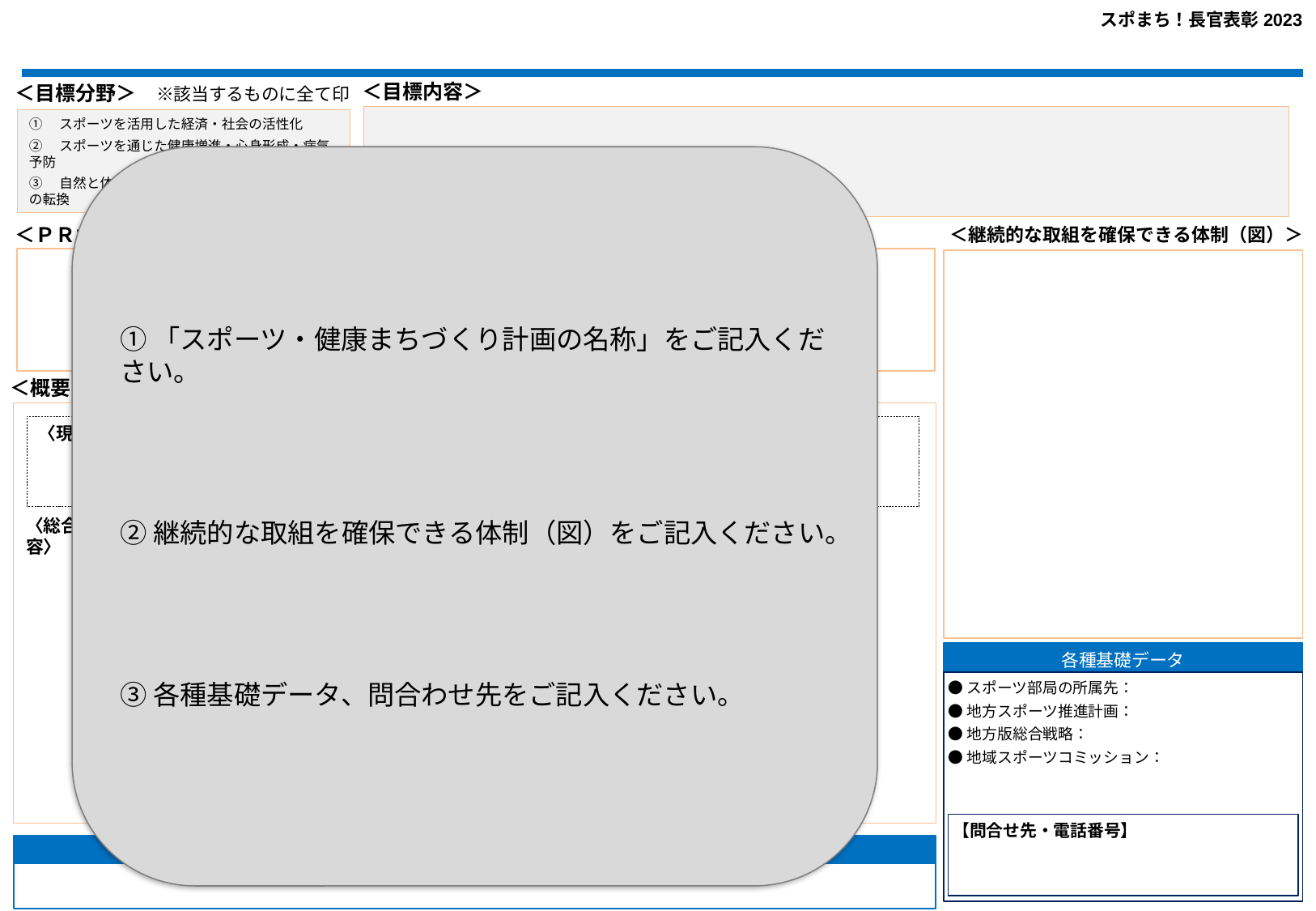

スポまち！長官表彰2023
＜目標内容＞
＜目標分野＞　※該当するものに全て印

①　スポーツを活用した経済・社会の活性化
②　スポーツを通じた健康増進・心身形成・病気予防
③　自然と体を動かしてしまう「楽しいまち」への転換
①「スポーツ・健康まちづくり計画の名称」をご記入ください。

②継続的な取組を確保できる体制（図）をご記入ください。

③各種基礎データ、問合わせ先をご記入ください。
＜ＰＲポイント＞
＜継続的な取組を確保できる体制（図）＞

＜概要＞　計画期間：～令和●年●月●日

〈現状・課題〉
〈総合的な取組内容〉
各種基礎データ
●スポーツ部局の所属先：
●地方スポーツ推進計画：
●地方版総合戦略：
●地域スポーツコミッション：
【問合せ先・電話番号】

【フォローアップ欄】 令和6年度以降における計画の進捗状況